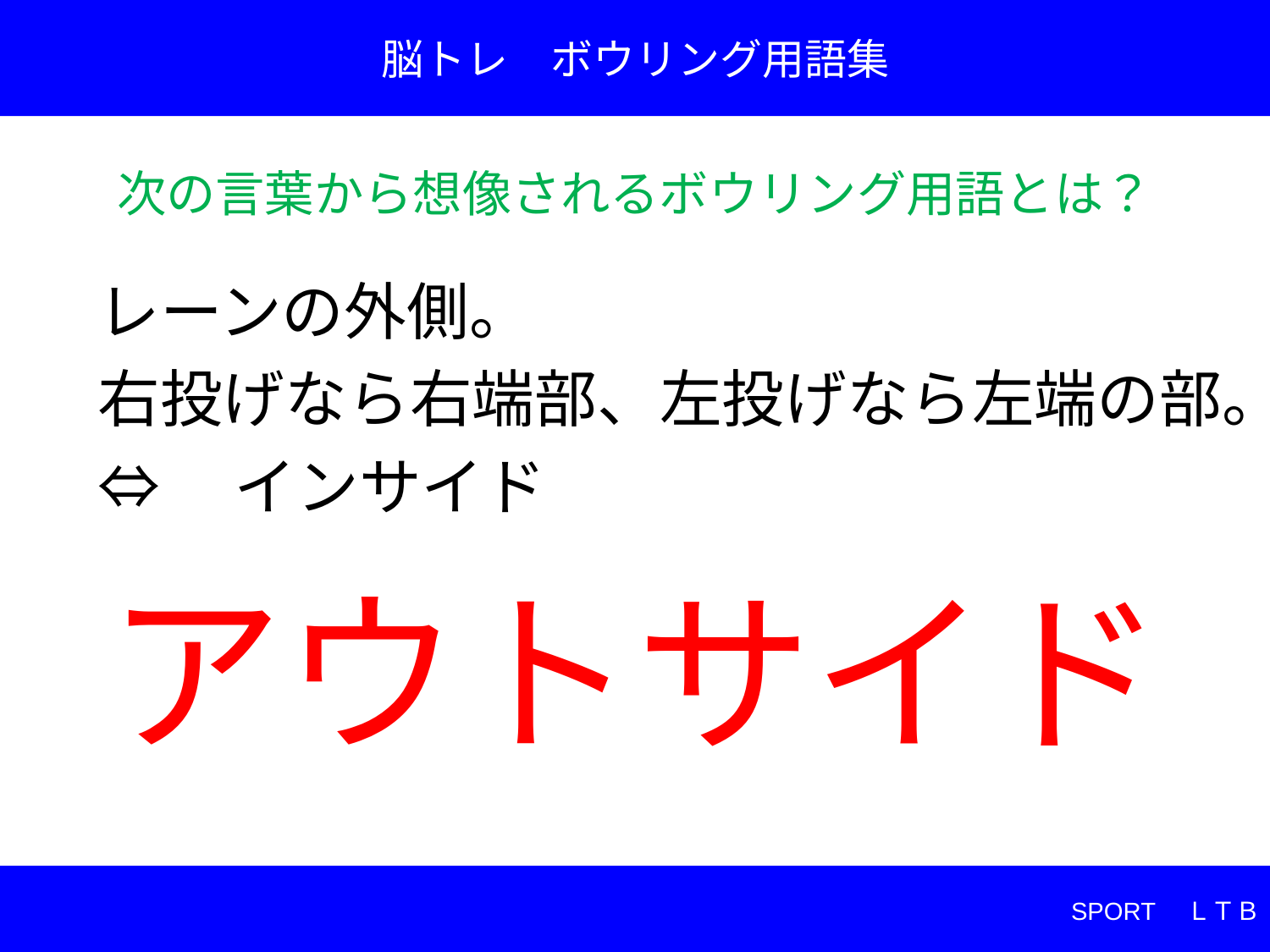

脳トレ　ボウリング用語集
次の言葉から想像されるボウリング用語とは？
レーンの外側。
右投げなら右端部、左投げなら左端の部。
⇔　インサイド

# アウトサイド
SPORT　ＬＴＢ